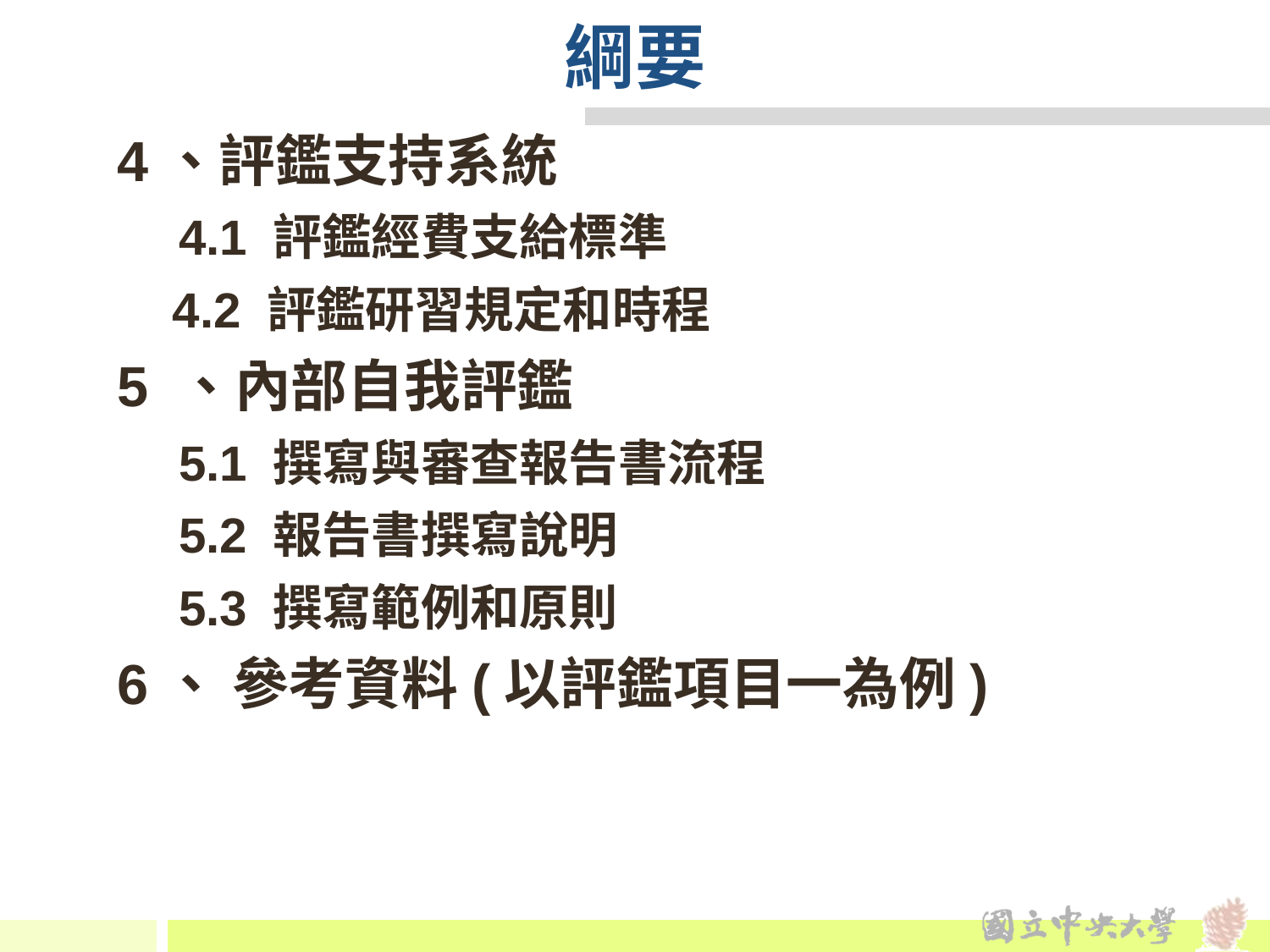

# 綱要
4、評鑑支持系統
　4.1 評鑑經費支給標準
    4.2 評鑑研習規定和時程
5 、內部自我評鑑
　5.1 撰寫與審查報告書流程
　5.2 報告書撰寫說明
　5.3 撰寫範例和原則
6、 參考資料(以評鑑項目一為例)